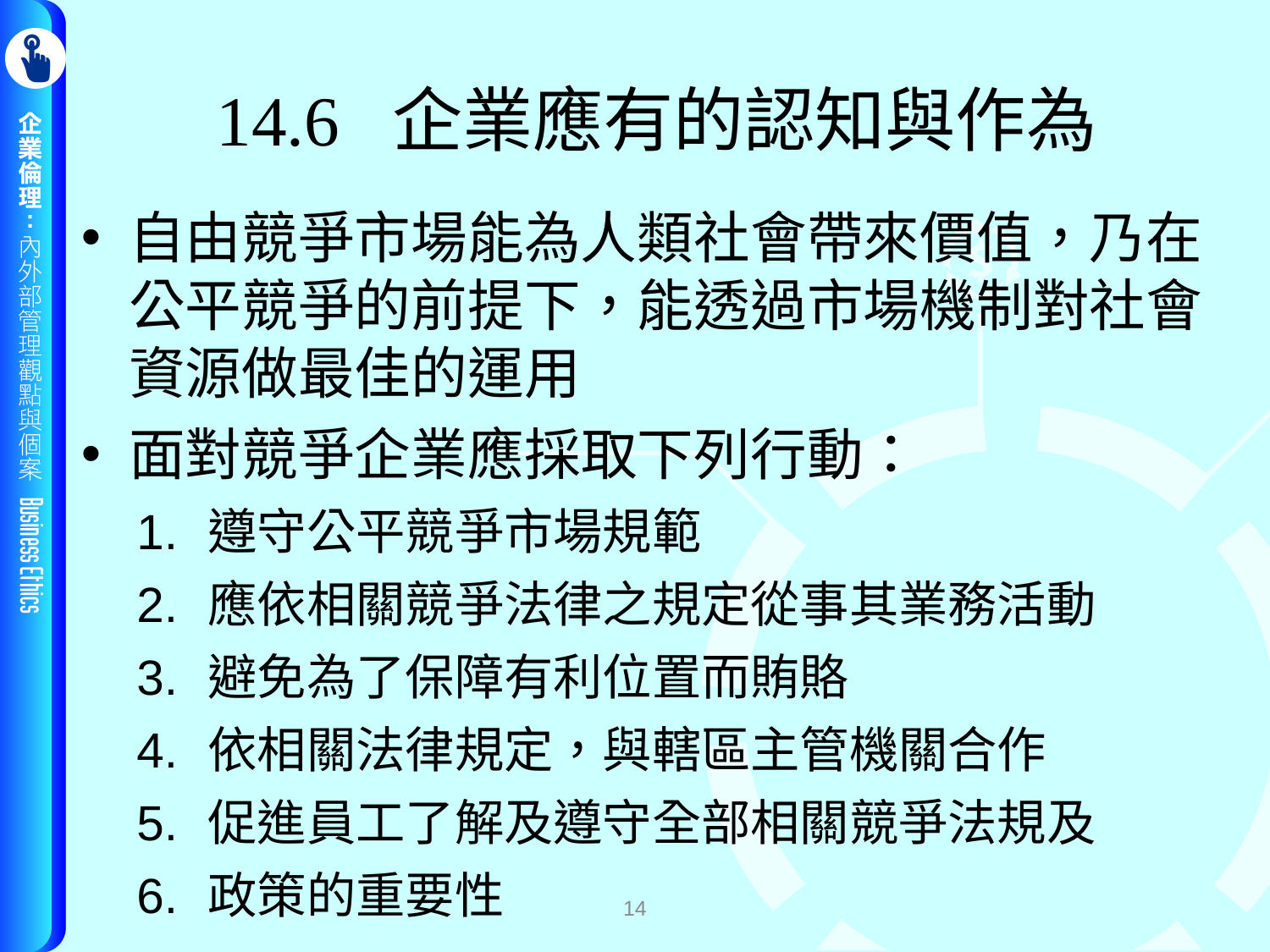

# 14.6  企業應有的認知與作為
自由競爭市場能為人類社會帶來價值，乃在公平競爭的前提下，能透過市場機制對社會資源做最佳的運用
面對競爭企業應採取下列行動：
遵守公平競爭市場規範
應依相關競爭法律之規定從事其業務活動
避免為了保障有利位置而賄賂
依相關法律規定，與轄區主管機關合作
促進員工了解及遵守全部相關競爭法規及
政策的重要性
14